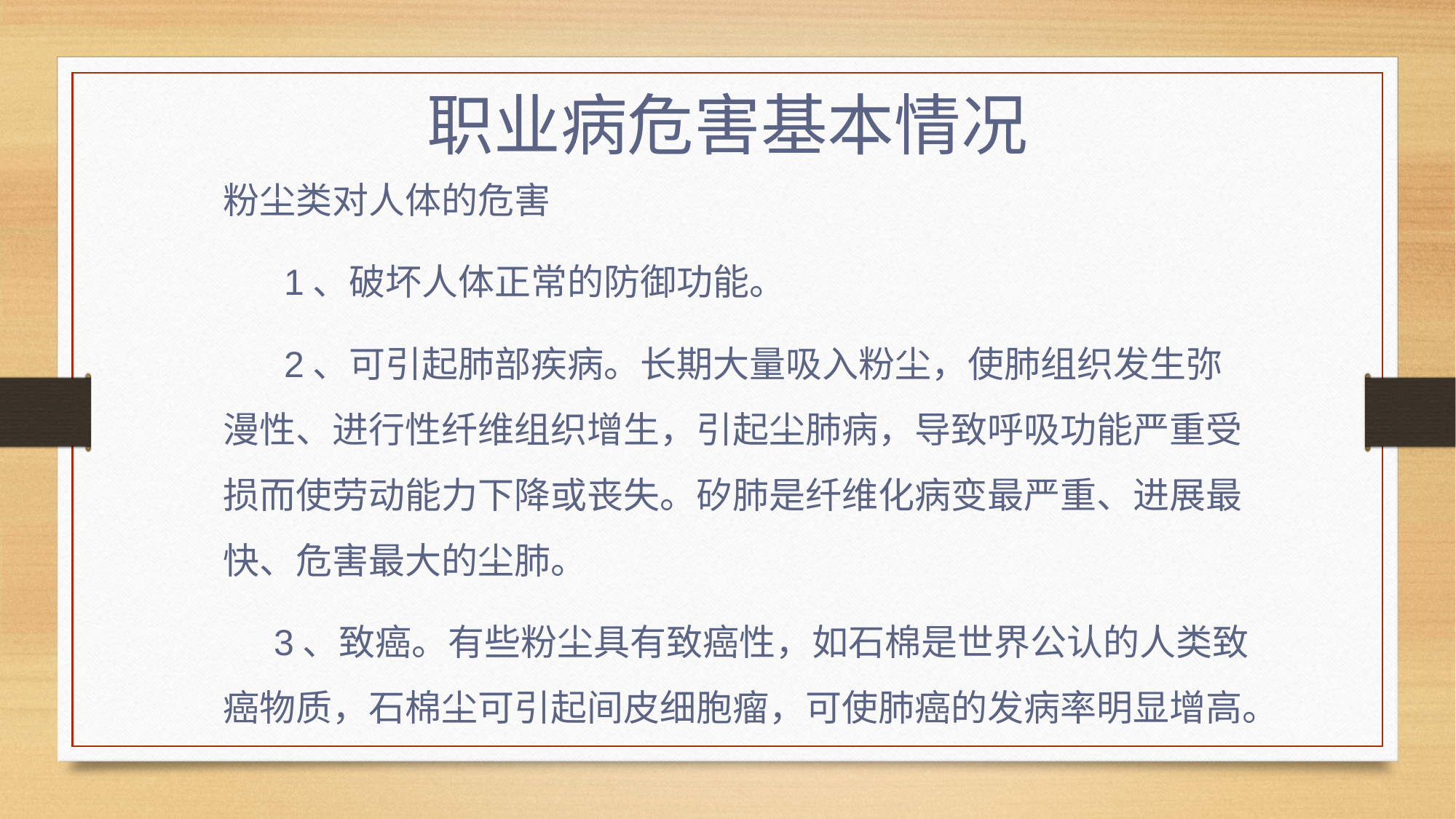

职业病危害基本情况
粉尘类对人体的危害
      1、破坏人体正常的防御功能。
      2、可引起肺部疾病。长期大量吸入粉尘，使肺组织发生弥漫性、进行性纤维组织增生，引起尘肺病，导致呼吸功能严重受损而使劳动能力下降或丧失。矽肺是纤维化病变最严重、进展最快、危害最大的尘肺。
     3、致癌。有些粉尘具有致癌性，如石棉是世界公认的人类致癌物质，石棉尘可引起间皮细胞瘤，可使肺癌的发病率明显增高。